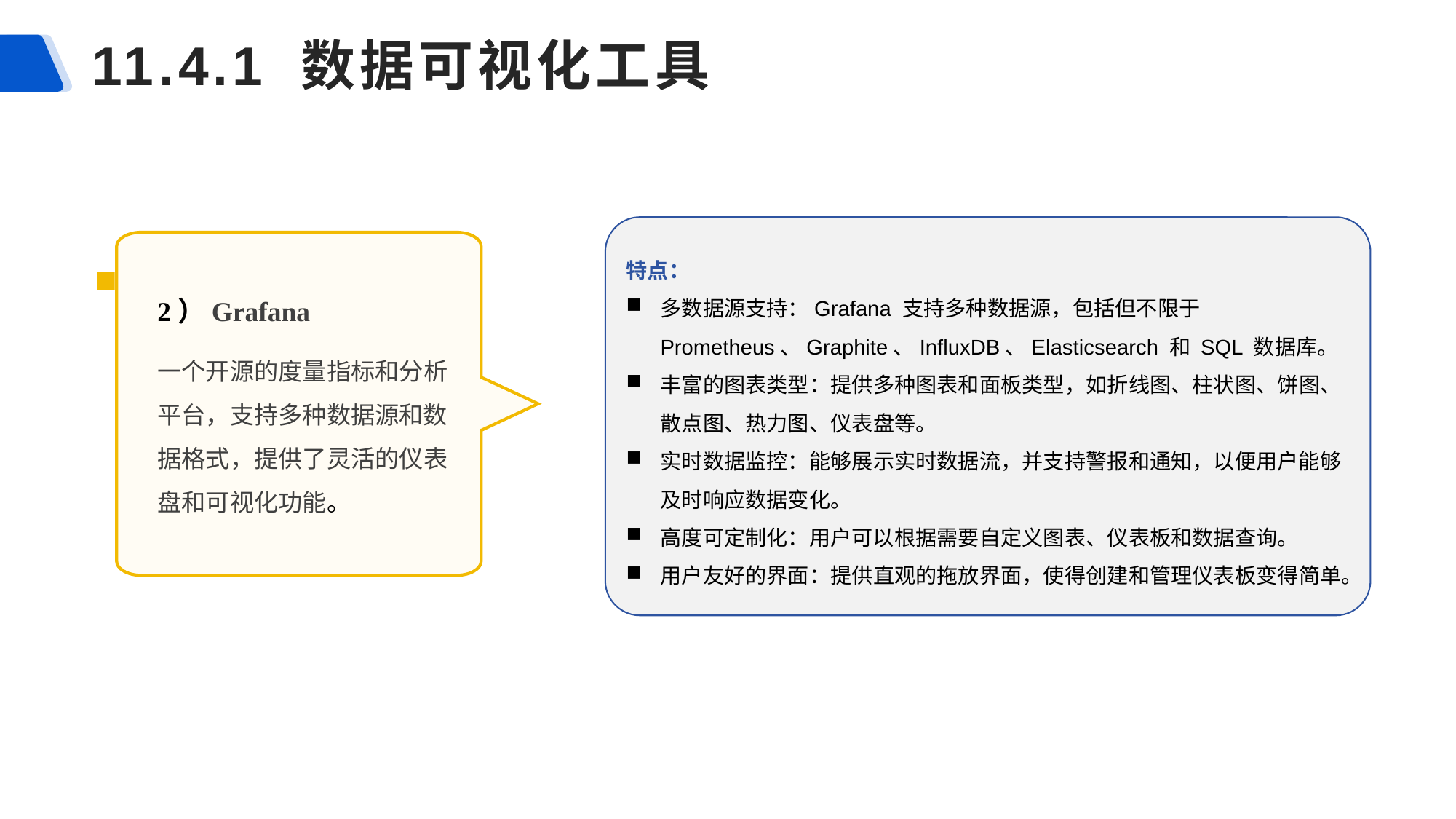

# 11.4.1 数据可视化工具
特点：
多数据源支持：Grafana 支持多种数据源，包括但不限于 Prometheus、Graphite、InfluxDB、Elasticsearch 和 SQL 数据库。
丰富的图表类型：提供多种图表和面板类型，如折线图、柱状图、饼图、散点图、热力图、仪表盘等。
实时数据监控：能够展示实时数据流，并支持警报和通知，以便用户能够及时响应数据变化。
高度可定制化：用户可以根据需要自定义图表、仪表板和数据查询。
用户友好的界面：提供直观的拖放界面，使得创建和管理仪表板变得简单。

2）Grafana
一个开源的度量指标和分析平台，支持多种数据源和数据格式，提供了灵活的仪表盘和可视化功能。